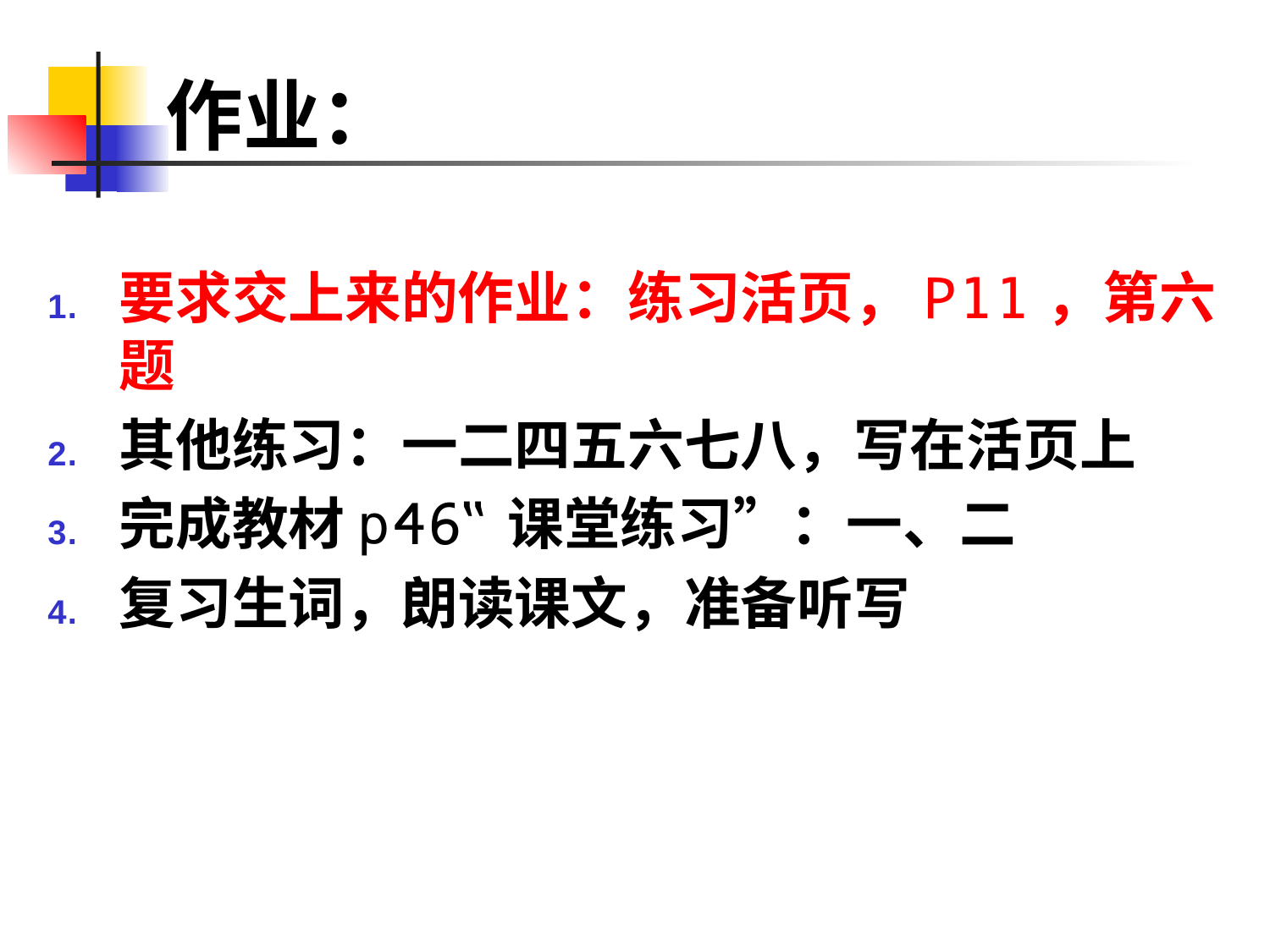

# 作业：
要求交上来的作业：练习活页，P11，第六题
其他练习：一二四五六七八，写在活页上
完成教材p46“课堂练习”：一、二
复习生词，朗读课文，准备听写